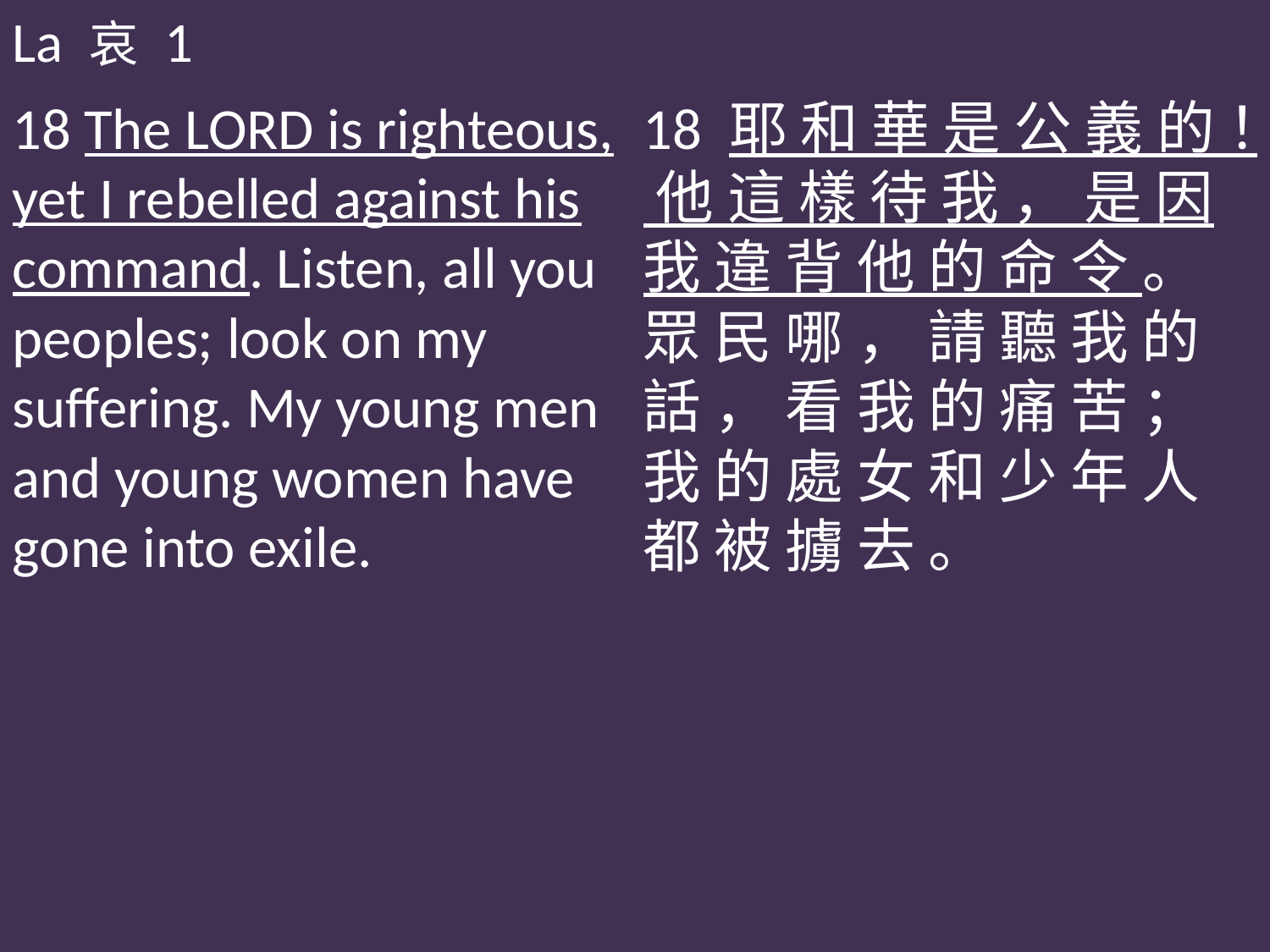

La 哀 1
18 The LORD is righteous, yet I rebelled against his command. Listen, all you peoples; look on my suffering. My young men and young women have gone into exile.
18 耶 和 華 是 公 義 的 ！ 他 這 樣 待 我 ， 是 因 我 違 背 他 的 命 令 。 眾 民 哪 ， 請 聽 我 的 話 ， 看 我 的 痛 苦 ； 我 的 處 女 和 少 年 人 都 被 擄 去 。